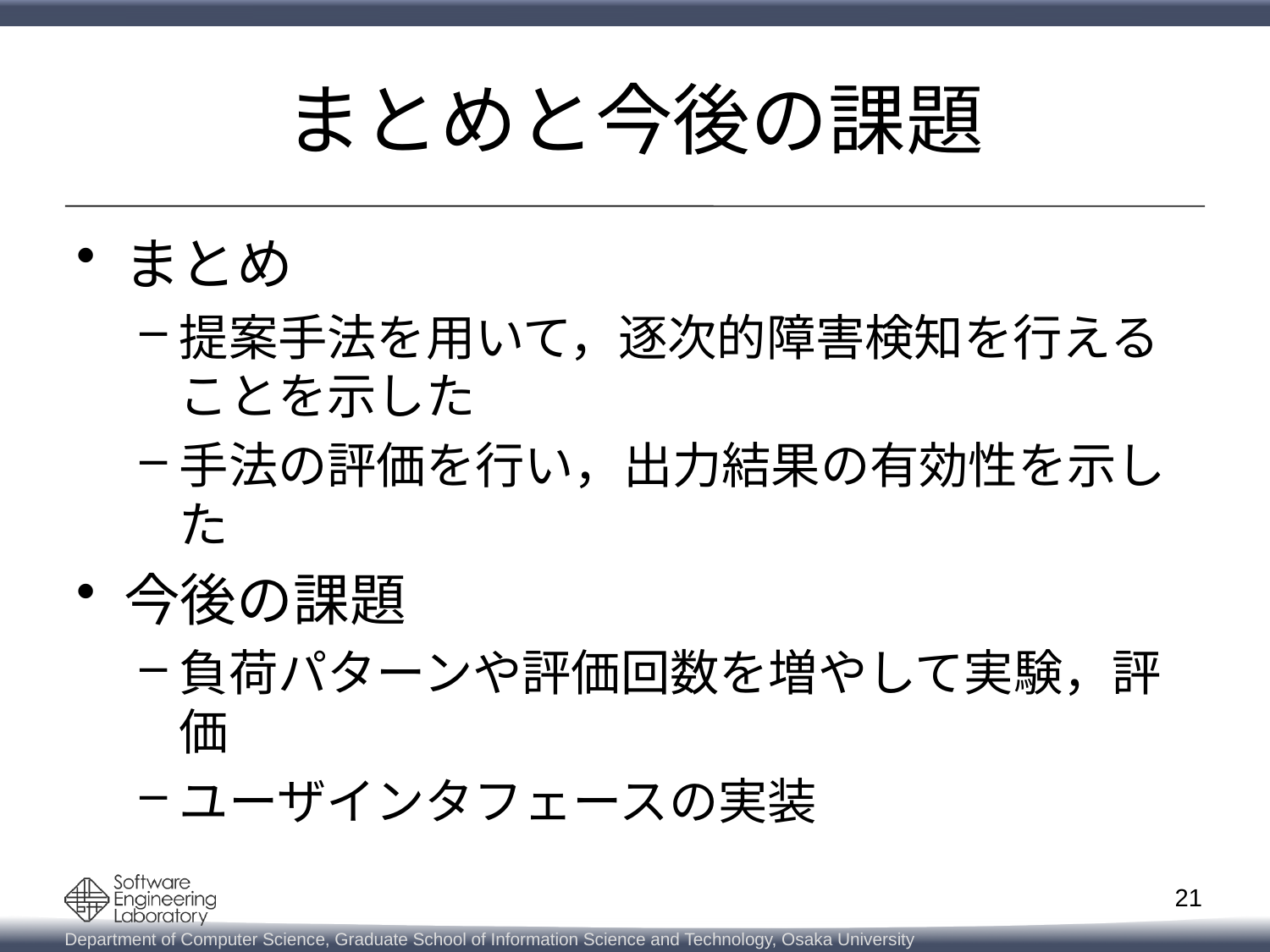

# まとめと今後の課題
まとめ
提案手法を用いて，逐次的障害検知を行えることを示した
手法の評価を行い，出力結果の有効性を示した
今後の課題
負荷パターンや評価回数を増やして実験，評価
ユーザインタフェースの実装

21